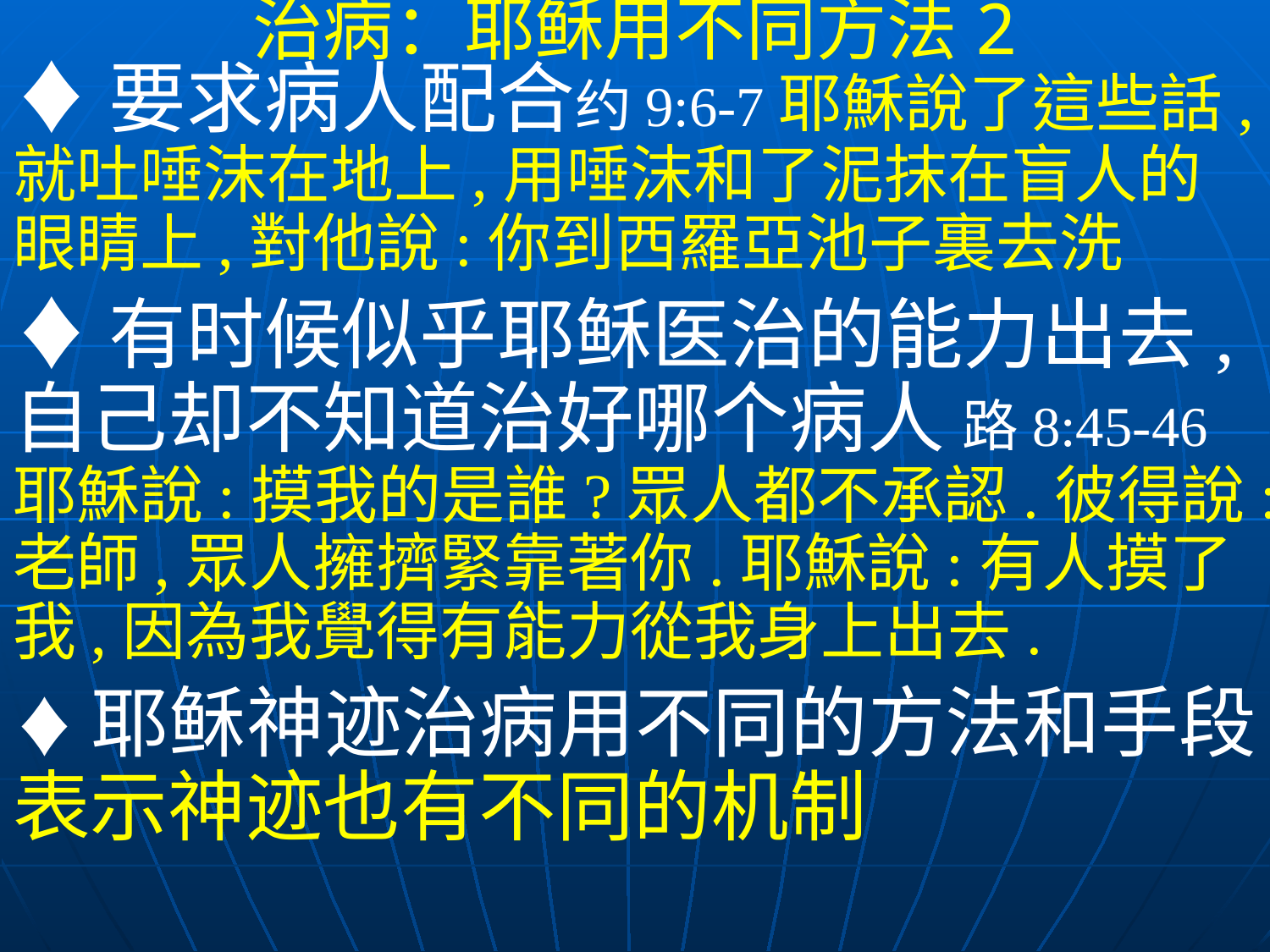

治病：耶稣用不同方法2
♦要求病人配合约9:6-7耶穌說了這些話,就吐唾沫在地上,用唾沫和了泥抹在盲人的眼睛上,對他說:你到西羅亞池子裏去洗
♦有时候似乎耶稣医治的能力出去,自己却不知道治好哪个病人 路8:45-46耶穌說:摸我的是誰?眾人都不承認.彼得說:老師,眾人擁擠緊靠著你.耶穌說:有人摸了我,因為我覺得有能力從我身上出去.
♦耶稣神迹治病用不同的方法和手段,表示神迹也有不同的机制